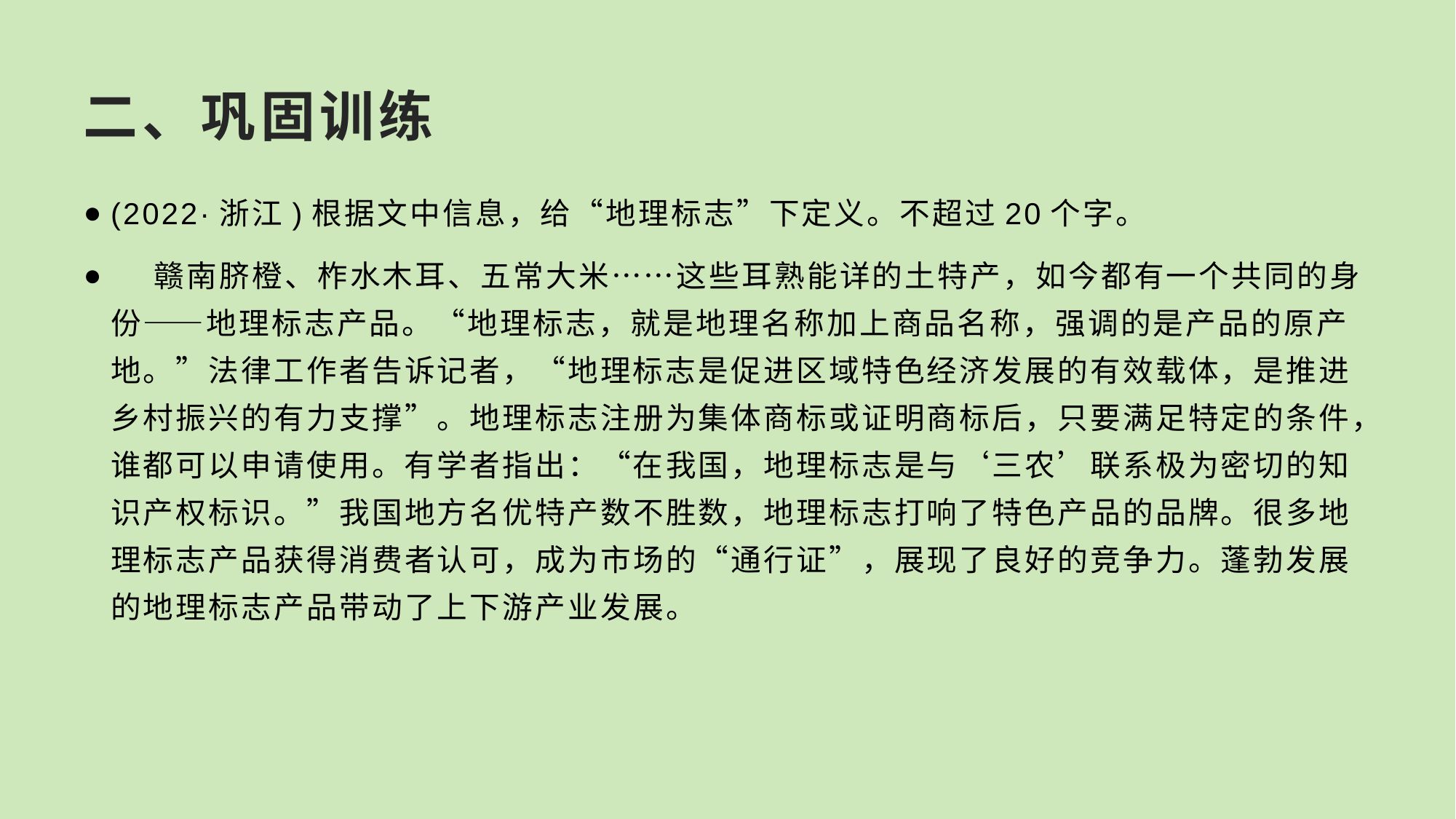

# 二、巩固训练
(2022·浙江)根据文中信息，给“地理标志”下定义。不超过20个字。
    赣南脐橙、柞水木耳、五常大米……这些耳熟能详的土特产，如今都有一个共同的身份——地理标志产品。“地理标志，就是地理名称加上商品名称，强调的是产品的原产地。”法律工作者告诉记者，“地理标志是促进区域特色经济发展的有效载体，是推进乡村振兴的有力支撑”。地理标志注册为集体商标或证明商标后，只要满足特定的条件，谁都可以申请使用。有学者指出：“在我国，地理标志是与‘三农’联系极为密切的知识产权标识。”我国地方名优特产数不胜数，地理标志打响了特色产品的品牌。很多地理标志产品获得消费者认可，成为市场的“通行证”，展现了良好的竞争力。蓬勃发展的地理标志产品带动了上下游产业发展。